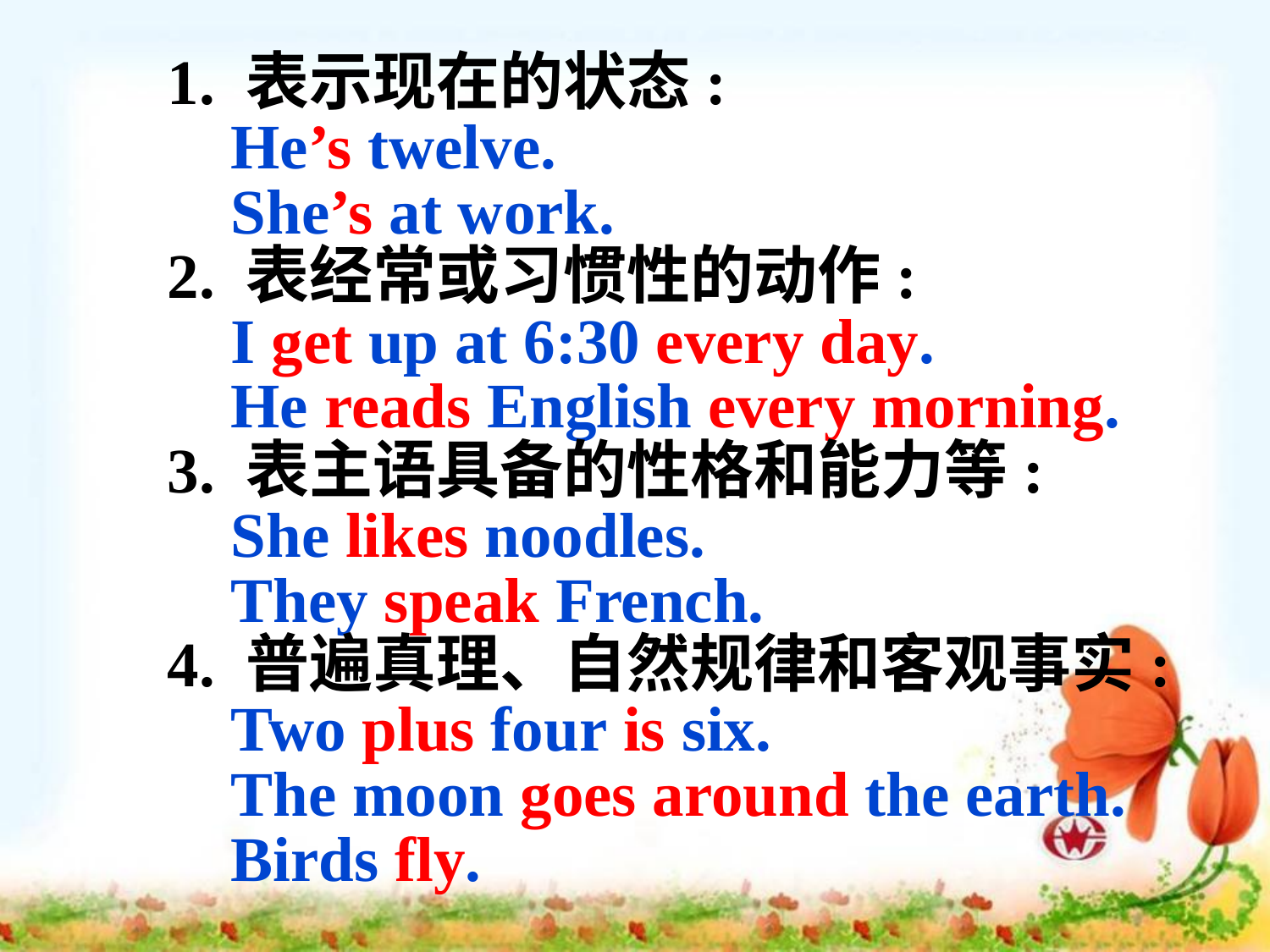

1. 表示现在的状态:
    He’s twelve.
    She’s at work.
2. 表经常或习惯性的动作:
    I get up at 6:30 every day.
    He reads English every morning.
3. 表主语具备的性格和能力等:
    She likes noodles.
    They speak French.
4. 普遍真理、自然规律和客观事实:
    Two plus four is six.
    The moon goes around the earth.
    Birds fly.